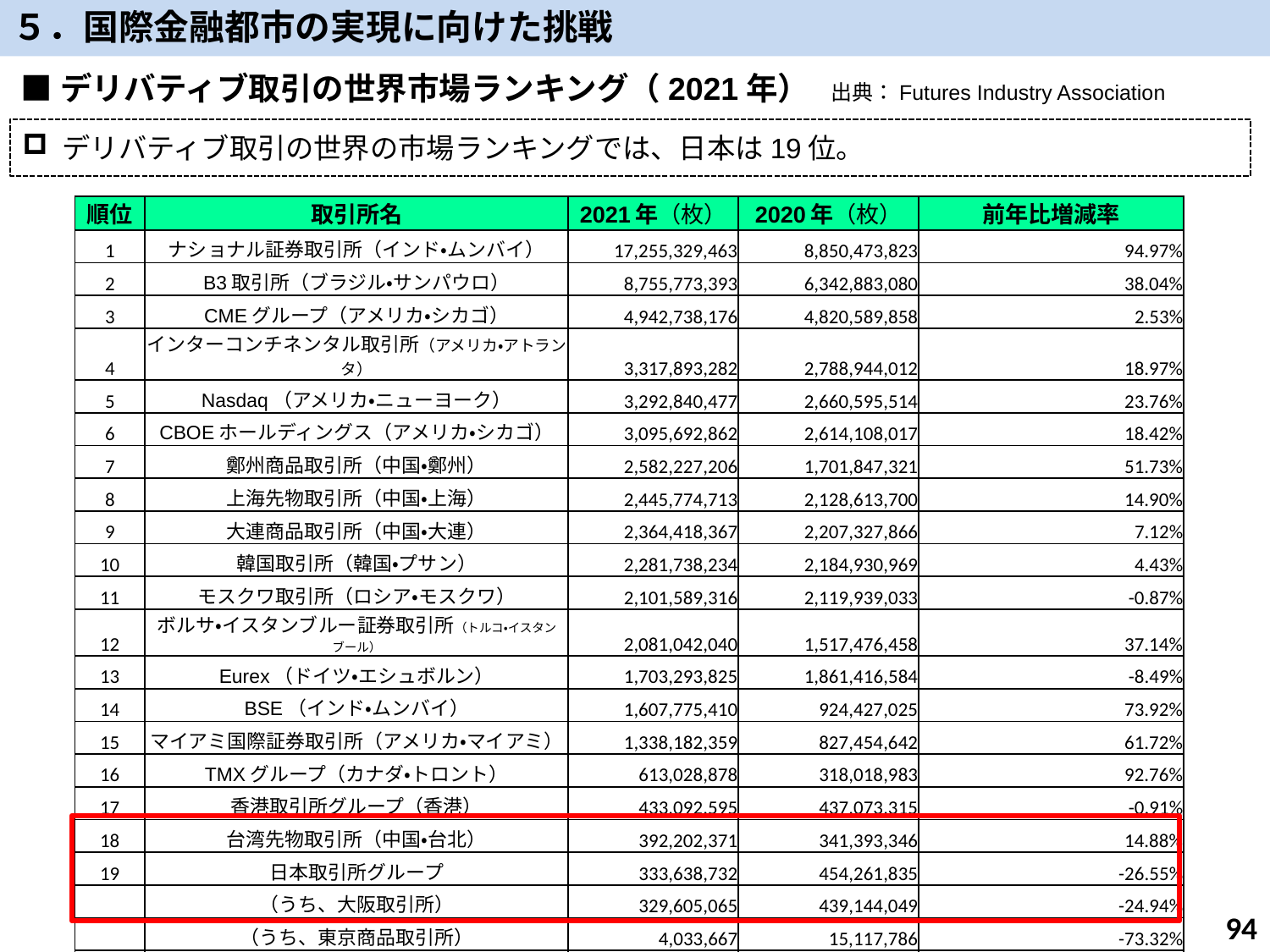

５．国際金融都市の実現に向けた挑戦
■デリバティブ取引の世界市場ランキング（2021年）　出典：Futures Industry Association
デリバティブ取引の世界の市場ランキングでは、日本は19位。
| 順位 | 取引所名 | 2021年（枚） | 2020年（枚） | 前年比増減率 |
| --- | --- | --- | --- | --- |
| 1 | ナショナル証券取引所（インド・ムンバイ） | 17,255,329,463 | 8,850,473,823 | 94.97% |
| 2 | B3取引所（ブラジル・サンパウロ） | 8,755,773,393 | 6,342,883,080 | 38.04% |
| 3 | CMEグループ（アメリカ・シカゴ） | 4,942,738,176 | 4,820,589,858 | 2.53% |
| 4 | インターコンチネンタル取引所（アメリカ・アトランタ） | 3,317,893,282 | 2,788,944,012 | 18.97% |
| 5 | Nasdaq（アメリカ・ニューヨーク） | 3,292,840,477 | 2,660,595,514 | 23.76% |
| 6 | CBOEホールディングス（アメリカ・シカゴ） | 3,095,692,862 | 2,614,108,017 | 18.42% |
| 7 | 鄭州商品取引所（中国・鄭州） | 2,582,227,206 | 1,701,847,321 | 51.73% |
| 8 | 上海先物取引所（中国・上海） | 2,445,774,713 | 2,128,613,700 | 14.90% |
| 9 | 大連商品取引所（中国・大連） | 2,364,418,367 | 2,207,327,866 | 7.12% |
| 10 | 韓国取引所（韓国・プサン） | 2,281,738,234 | 2,184,930,969 | 4.43% |
| 11 | モスクワ取引所（ロシア・モスクワ） | 2,101,589,316 | 2,119,939,033 | -0.87% |
| 12 | ボルサ・イスタンブルー証券取引所（トルコ・イスタンブール） | 2,081,042,040 | 1,517,476,458 | 37.14% |
| 13 | Eurex（ドイツ・エシュボルン） | 1,703,293,825 | 1,861,416,584 | -8.49% |
| 14 | BSE（インド・ムンバイ） | 1,607,775,410 | 924,427,025 | 73.92% |
| 15 | マイアミ国際証券取引所（アメリカ・マイアミ） | 1,338,182,359 | 827,454,642 | 61.72% |
| 16 | TMXグループ（カナダ・トロント） | 613,028,878 | 318,018,983 | 92.76% |
| 17 | 香港取引所グループ（香港） | 433,092,595 | 437,073,315 | -0.91% |
| 18 | 台湾先物取引所（中国・台北） | 392,202,371 | 341,393,346 | 14.88% |
| 19 | 日本取引所グループ | 333,638,732 | 454,261,835 | -26.55% |
|  | （うち、大阪取引所） | 329,605,065 | 439,144,049 | -24.94% |
|  | （うち、東京商品取引所） | 4,033,667 | 15,117,786 | -73.32% |
| 20 | シンガポール取引所 | 232,104,773 | 247,510,317 | -6.22% |

94